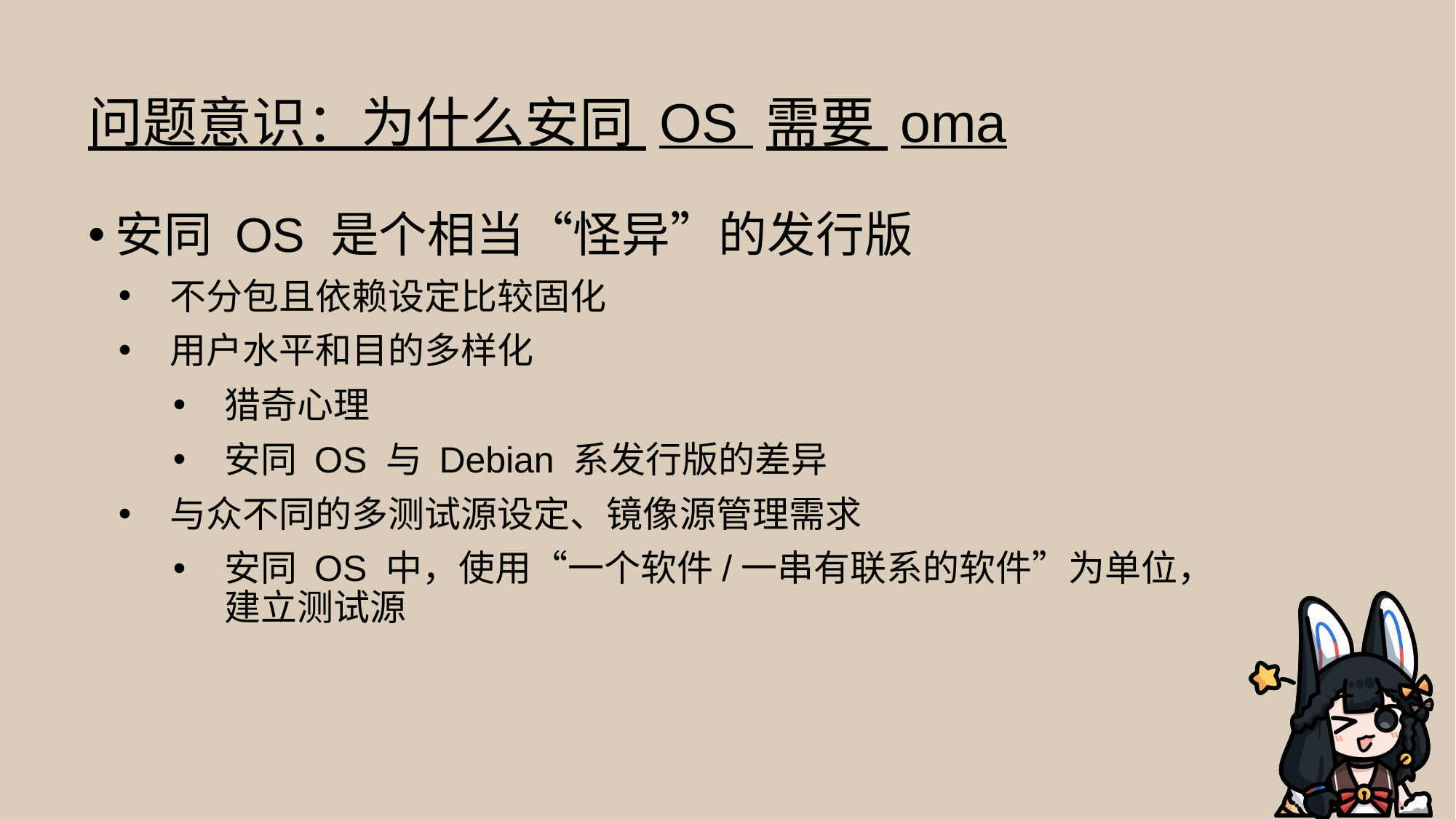

# 问题意识：为什么安同 OS 需要 oma
安同 OS 是个相当“怪异”的发行版
不分包且依赖设定比较固化
用户水平和目的多样化
猎奇心理
安同 OS 与 Debian 系发行版的差异
与众不同的多测试源设定、镜像源管理需求
安同 OS 中，使用“一个软件/一串有联系的软件”为单位，
建立测试源